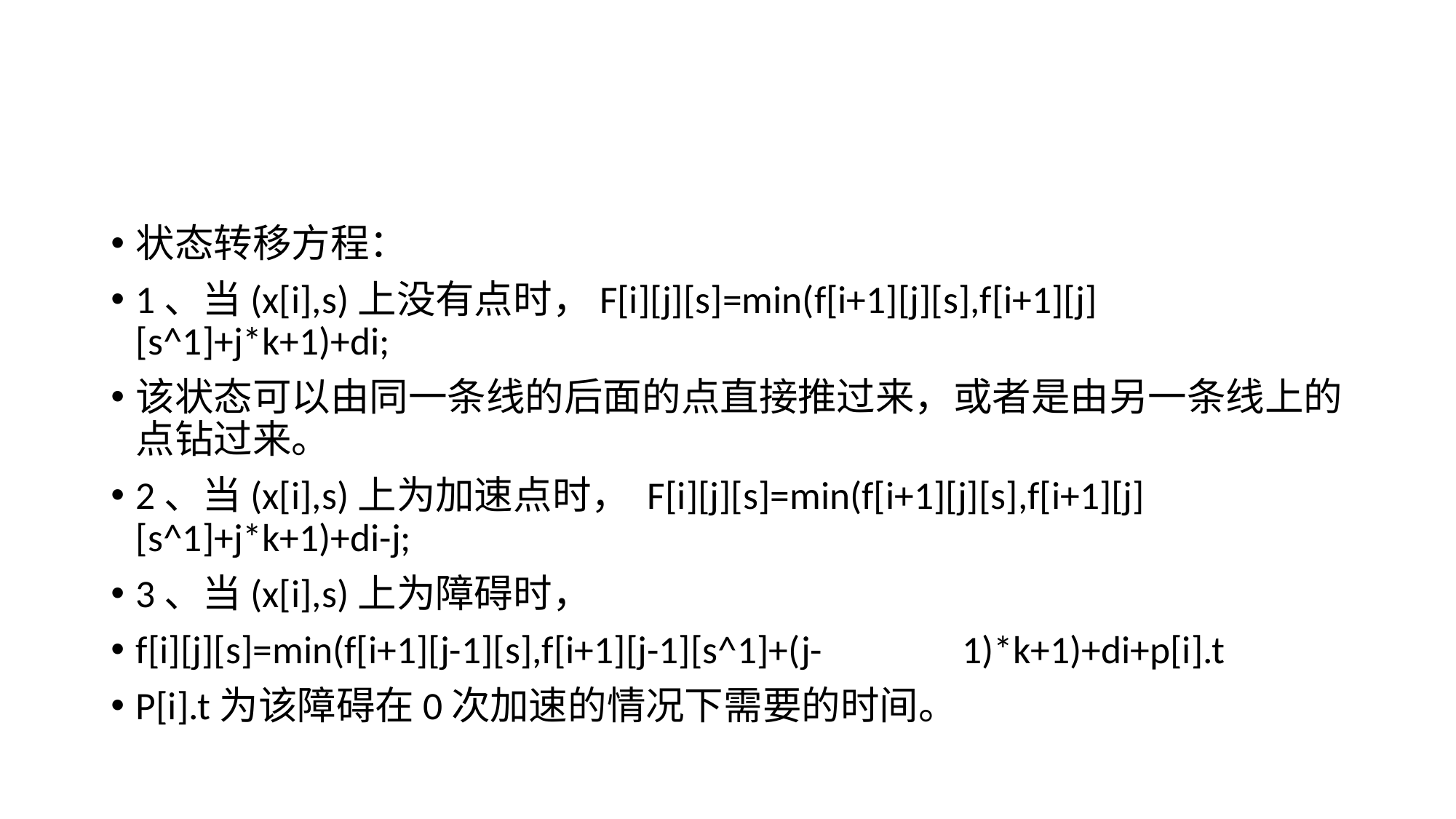

#
状态转移方程：
1、当(x[i],s)上没有点时，F[i][j][s]=min(f[i+1][j][s],f[i+1][j][s^1]+j*k+1)+di;
该状态可以由同一条线的后面的点直接推过来，或者是由另一条线上的点钻过来。
2、当(x[i],s)上为加速点时， F[i][j][s]=min(f[i+1][j][s],f[i+1][j][s^1]+j*k+1)+di-j;
3、当(x[i],s)上为障碍时，
f[i][j][s]=min(f[i+1][j-1][s],f[i+1][j-1][s^1]+(j-                1)*k+1)+di+p[i].t
P[i].t为该障碍在0次加速的情况下需要的时间。